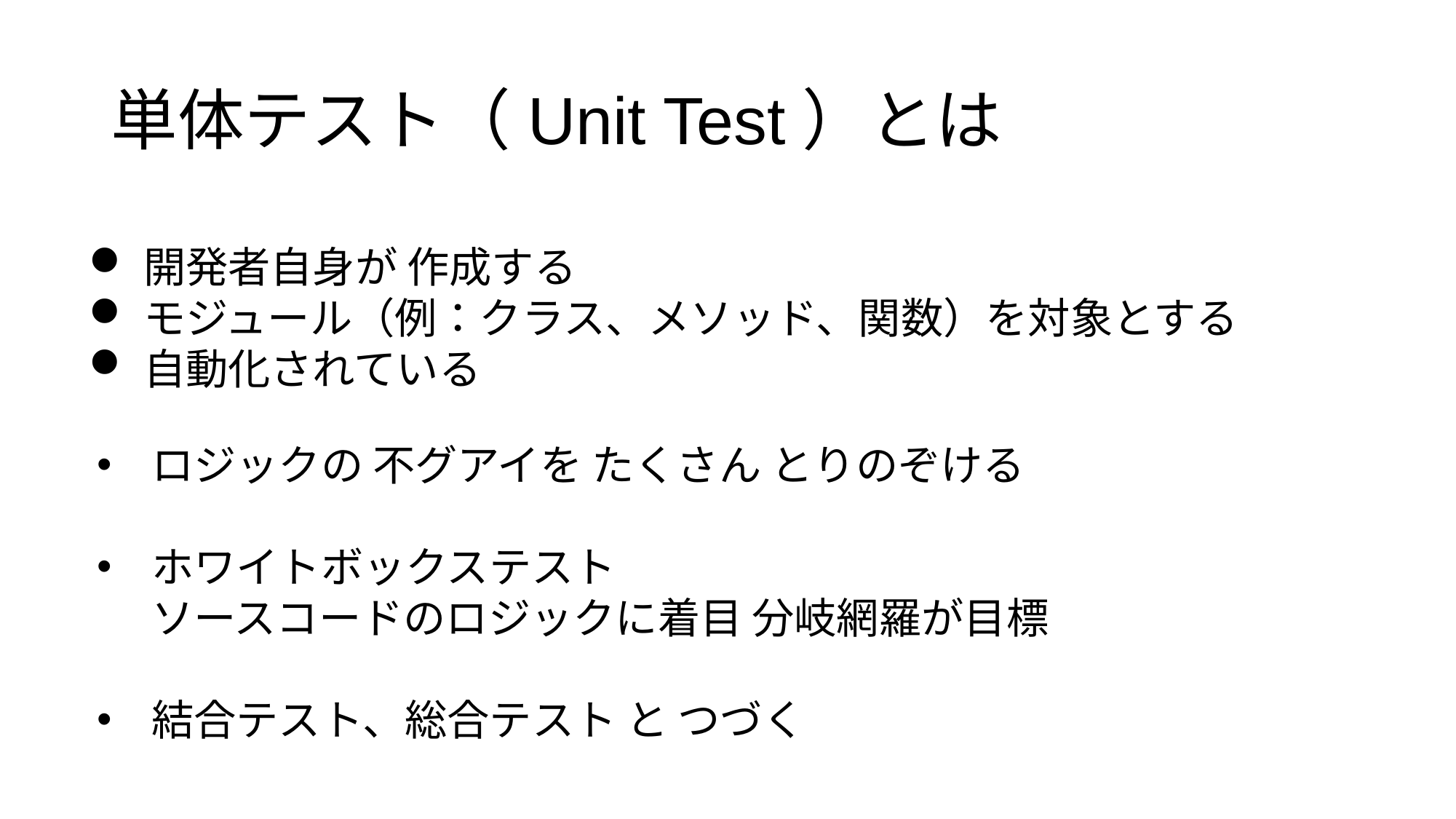

# 単体テスト（Unit Test）とは
開発者自身が 作成する
モジュール（例：クラス、メソッド、関数）を対象とする
自動化されている
ロジックの 不グアイを たくさん とりのぞける

ホワイトボックステスト
ソースコードのロジックに着目 分岐網羅が目標

結合テスト、総合テスト と つづく